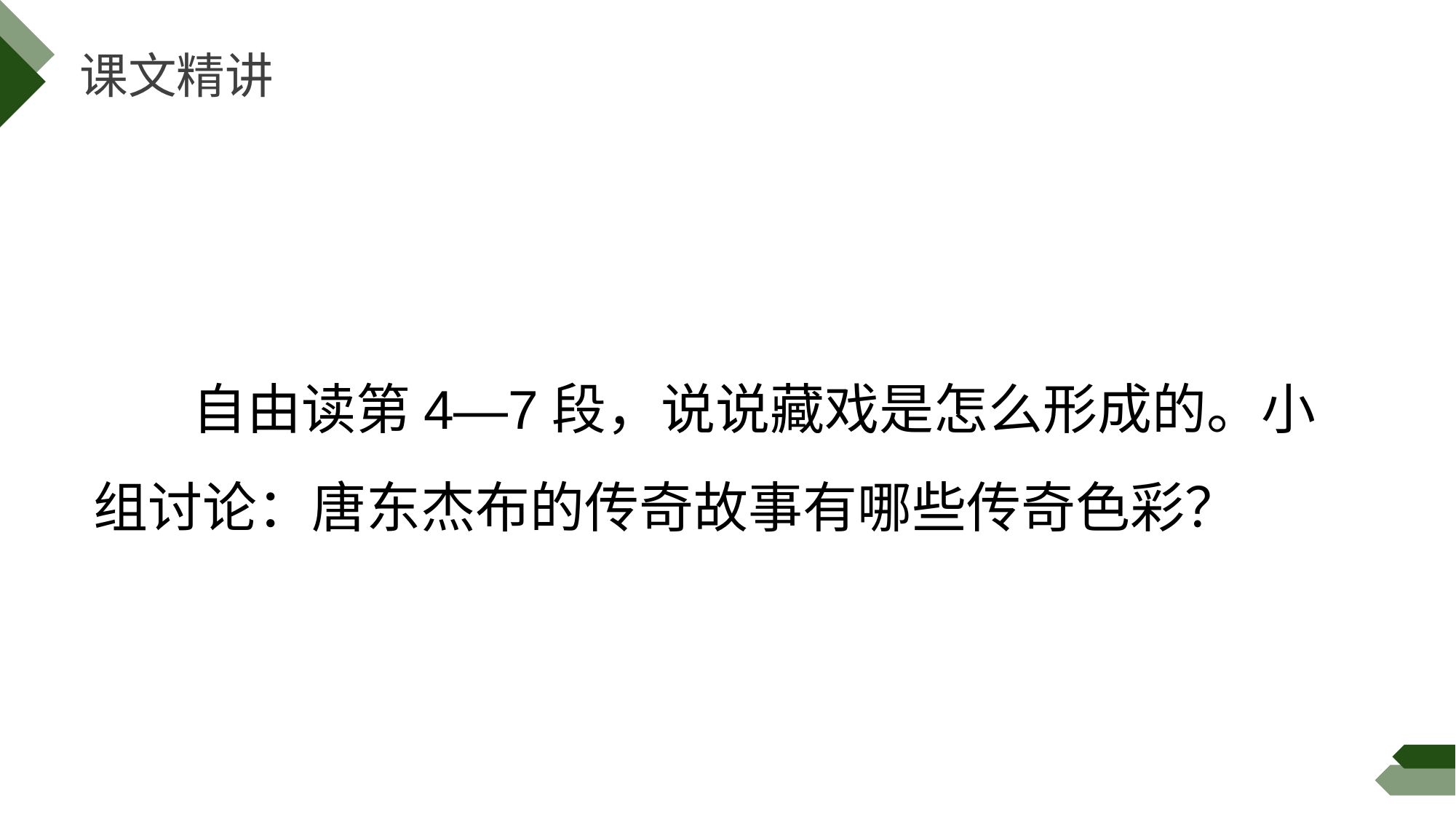

课文精讲
       自由读第4—7段，说说藏戏是怎么形成的。小组讨论：唐东杰布的传奇故事有哪些传奇色彩？